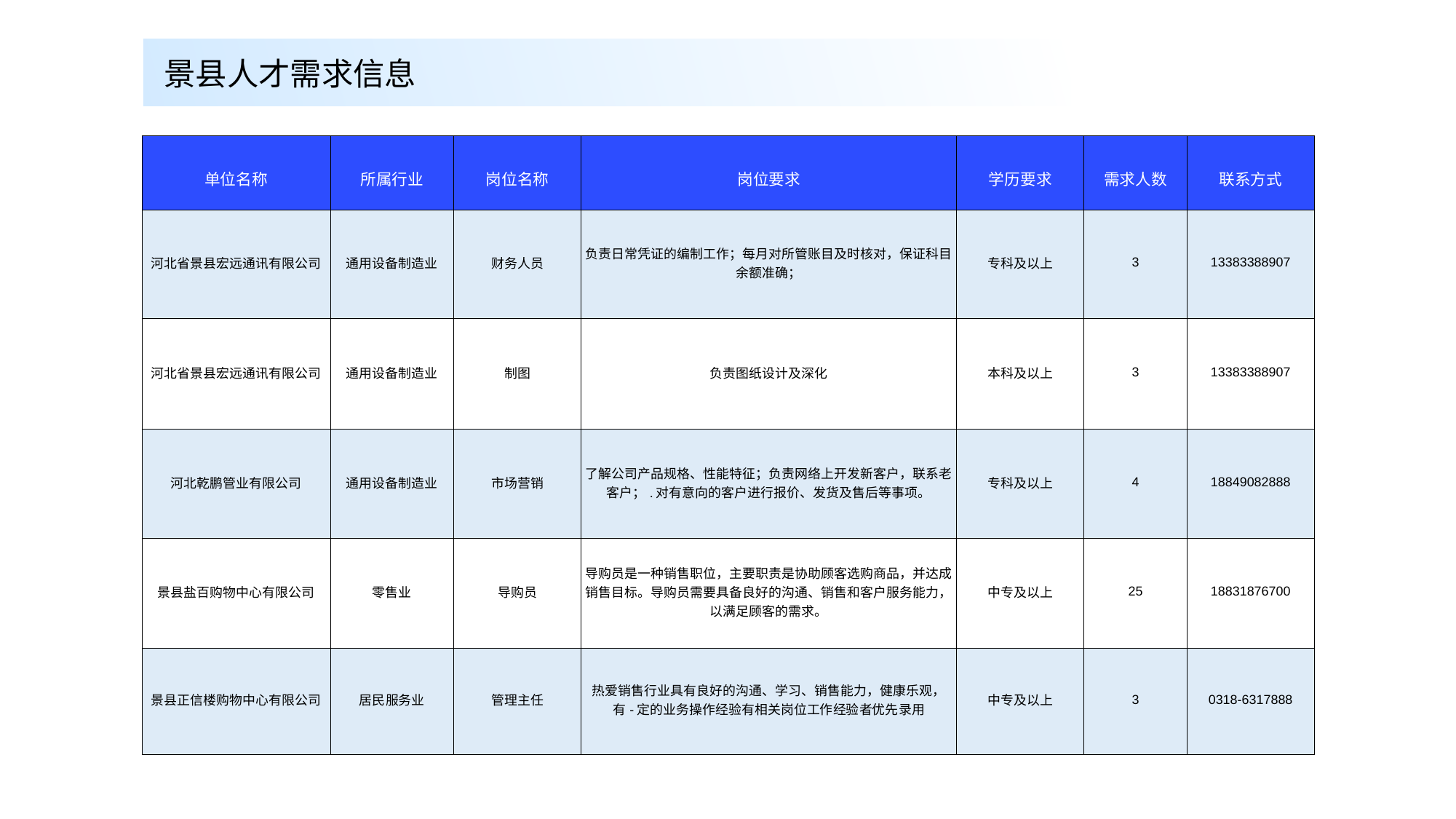

景县人才需求信息
| 单位名称 | 所属行业 | 岗位名称 | 岗位要求 | 学历要求 | 需求人数 | 联系方式 |
| --- | --- | --- | --- | --- | --- | --- |
| 河北省景县宏远通讯有限公司 | 通用设备制造业 | 财务人员 | 负责日常凭证的编制工作；每月对所管账目及时核对，保证科目余额准确； | 专科及以上 | 3 | 13383388907 |
| 河北省景县宏远通讯有限公司 | 通用设备制造业 | 制图 | 负责图纸设计及深化 | 本科及以上 | 3 | 13383388907 |
| 河北乾鹏管业有限公司 | 通用设备制造业 | 市场营销 | 了解公司产品规格、性能特征；负责网络上开发新客户，联系老客户；.对有意向的客户进行报价、发货及售后等事项。 | 专科及以上 | 4 | 18849082888 |
| 景县盐百购物中心有限公司 | 零售业 | 导购员 | 导购员是一种销售职位，主要职责是协助顾客选购商品，并达成销售目标。导购员需要具备良好的沟通、销售和客户服务能力，以满足顾客的需求。 | 中专及以上 | 25 | 18831876700 |
| 景县正信楼购物中心有限公司 | 居民服务业 | 管理主任 | 热爱销售行业具有良好的沟通、学习、销售能力，健康乐观，有-定的业务操作经验有相关岗位工作经验者优先录用 | 中专及以上 | 3 | 0318-6317888 |
52